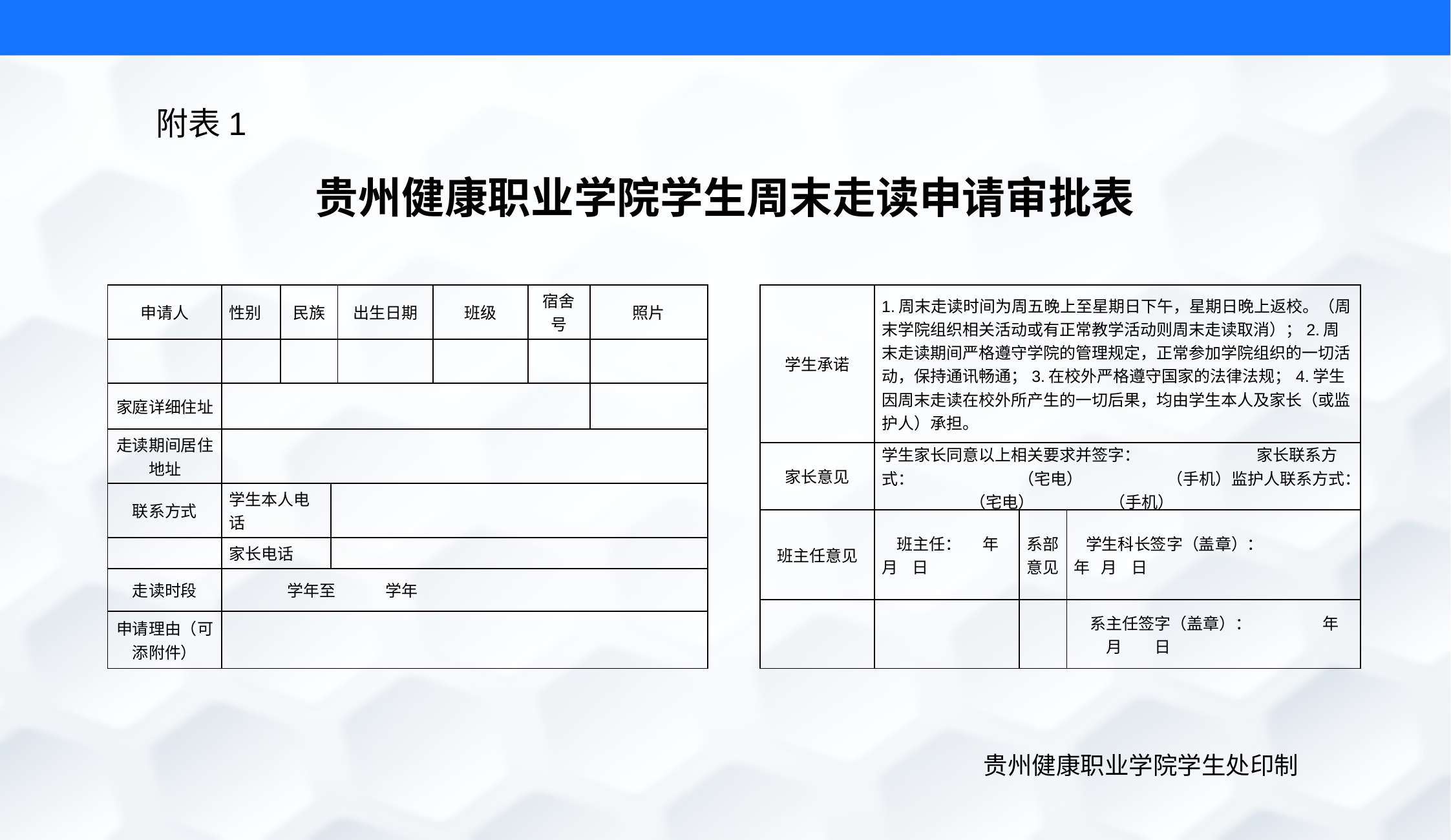

附表1
贵州健康职业学院学生周末走读申请审批表
| 学生承诺 | 1.周末走读时间为周五晚上至星期日下午，星期日晚上返校。（周末学院组织相关活动或有正常教学活动则周末走读取消）；2.周末走读期间严格遵守学院的管理规定，正常参加学院组织的一切活动，保持通讯畅通；3.在校外严格遵守国家的法律法规；4.学生因周末走读在校外所产生的一切后果，均由学生本人及家长（或监护人）承担。 |  |  |
| --- | --- | --- | --- |
| 家长意见 | 学生家长同意以上相关要求并签字：　　　　 　　　家长联系方式：　 　　　　　 （宅电）　　 　（手机）监护人联系方式：　 　　　　 （宅电）　　 （手机） |  |  |
| 班主任意见 | 班主任： 年 月 日 | 系部意见 | 学生科长签字（盖章）： 年 月 日 |
|  |  |  | 系主任签字（盖章）： 年　　月　　日 |
| 申请人 | 性别 | 民族 |  | 出生日期 | 班级 | 宿舍号 | 照片 |
| --- | --- | --- | --- | --- | --- | --- | --- |
|  |  |  |  |  |  |  |  |
| 家庭详细住址 |  |  |  |  |  |  |  |
| 走读期间居住地址 |  |  |  |  |  |  |  |
| 联系方式 | 学生本人电话 |  |  |  |  |  |  |
|  | 家长电话 |  |  |  |  |  |  |
| 走读时段 | 学年至 学年 |  |  |  |  |  |  |
| 申请理由（可添附件） |  |  |  |  |  |  |  |
 贵州健康职业学院学生处印制